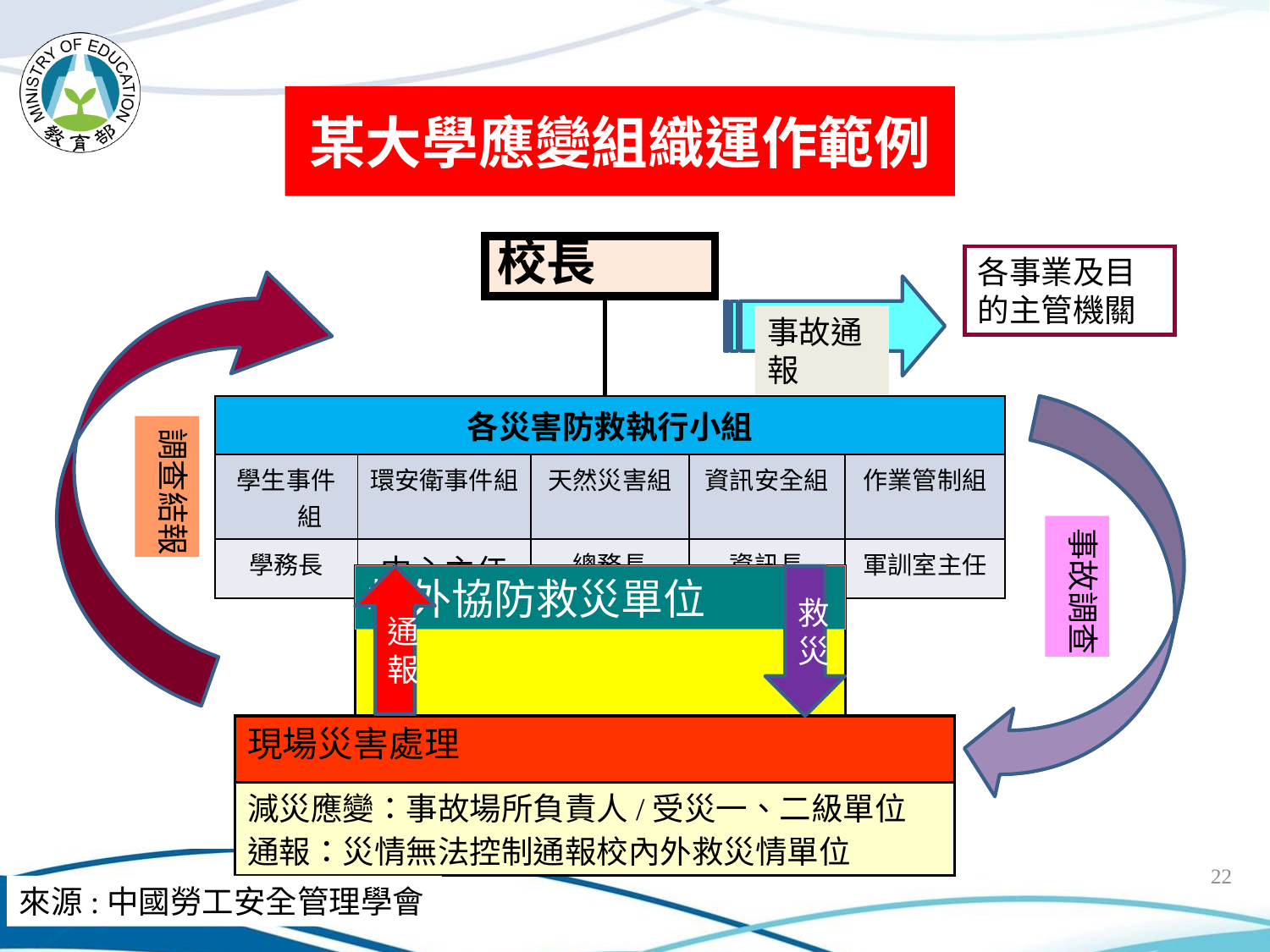

# 某大學應變組織運作範例
校長
各事業及目的主管機關

事故通報

| 各災害防救執行小組 |  |  |  |  |
| --- | --- | --- | --- | --- |
| 學生事件組 | 環安衛事件組 | 天然災害組 | 資訊安全組 | 作業管制組 |
| 學務長 | 中心主任 | 總務長 | 資訊長 | 軍訓室主任 |

調查結報
事故調查

校外協防救災單位
救災
通報
現場災害處理
減災應變：事故場所負責人/受災一、二級單位
通報：災情無法控制通報校內外救災情單位
22
來源:中國勞工安全管理學會